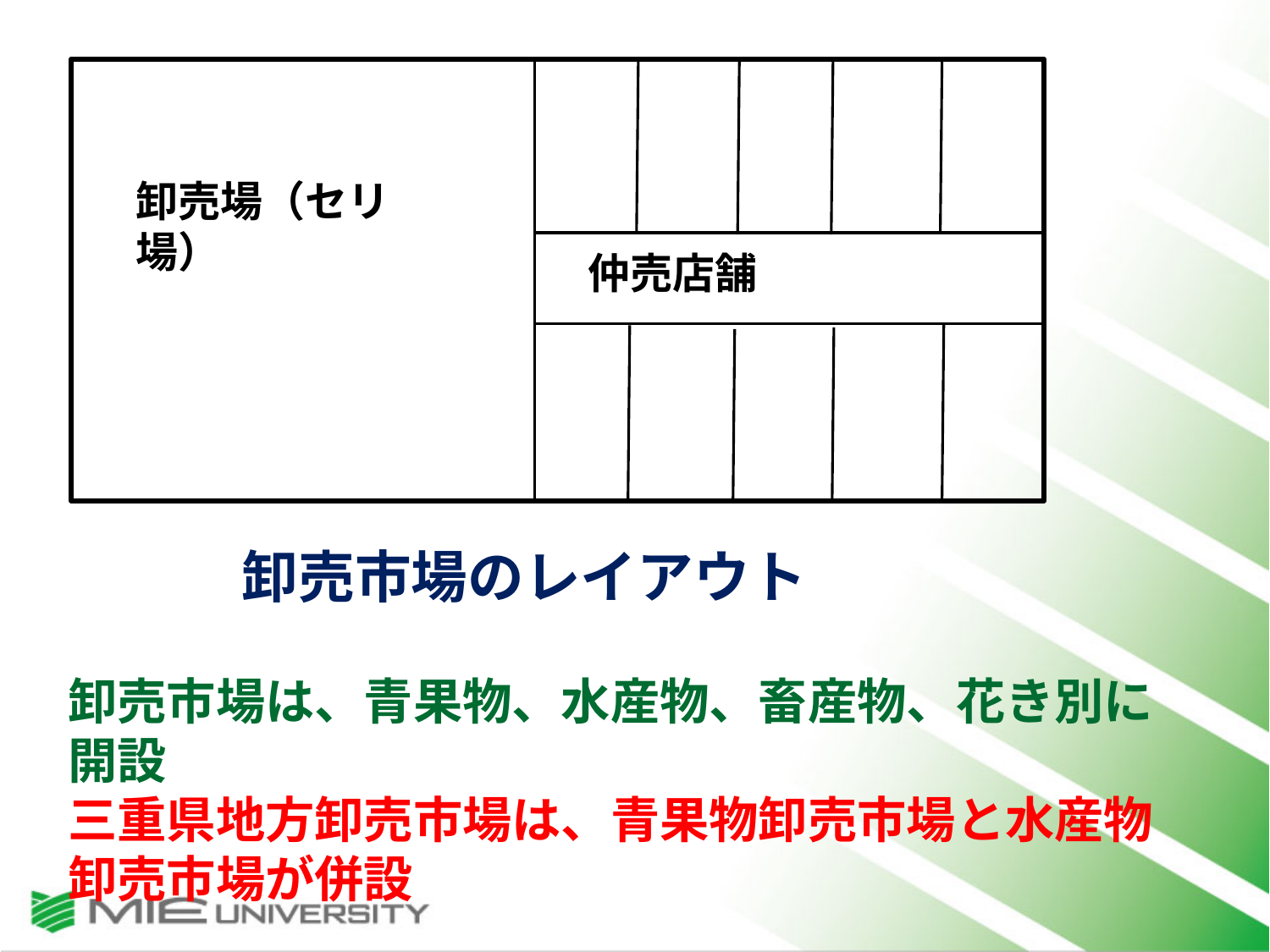

卸売場（セリ場）
仲売店舗
卸売市場のレイアウト
卸売市場は、青果物、水産物、畜産物、花き別に開設
三重県地方卸売市場は、青果物卸売市場と水産物卸売市場が併設